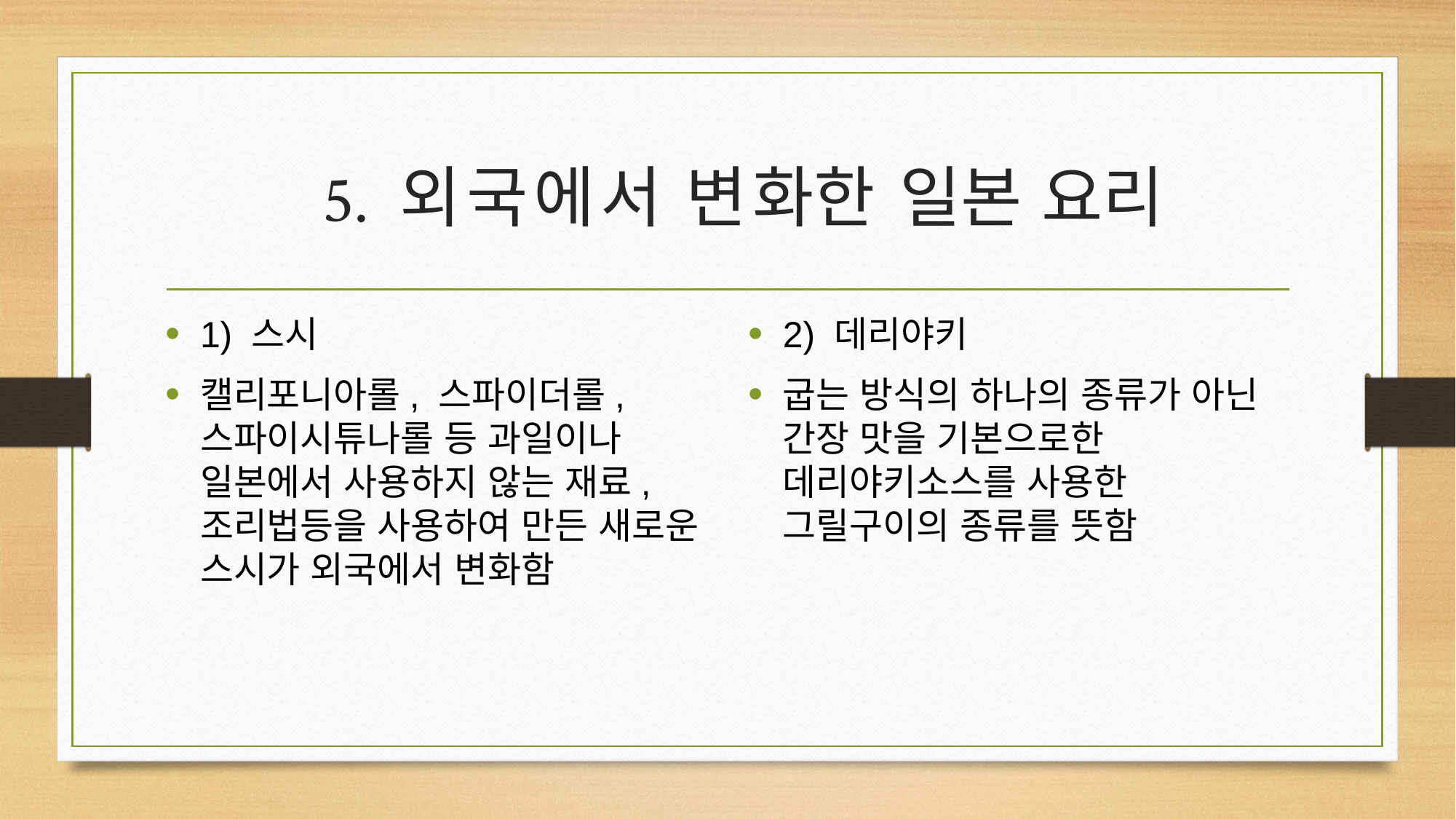

# 5. 외국에서 변화한 일본 요리
1) 스시
캘리포니아롤, 스파이더롤, 스파이시튜나롤 등 과일이나 일본에서 사용하지 않는 재료, 조리법등을 사용하여 만든 새로운 스시가 외국에서 변화함

2) 데리야키
굽는 방식의 하나의 종류가 아닌 간장 맛을 기본으로한 데리야키소스를 사용한 그릴구이의 종류를 뜻함